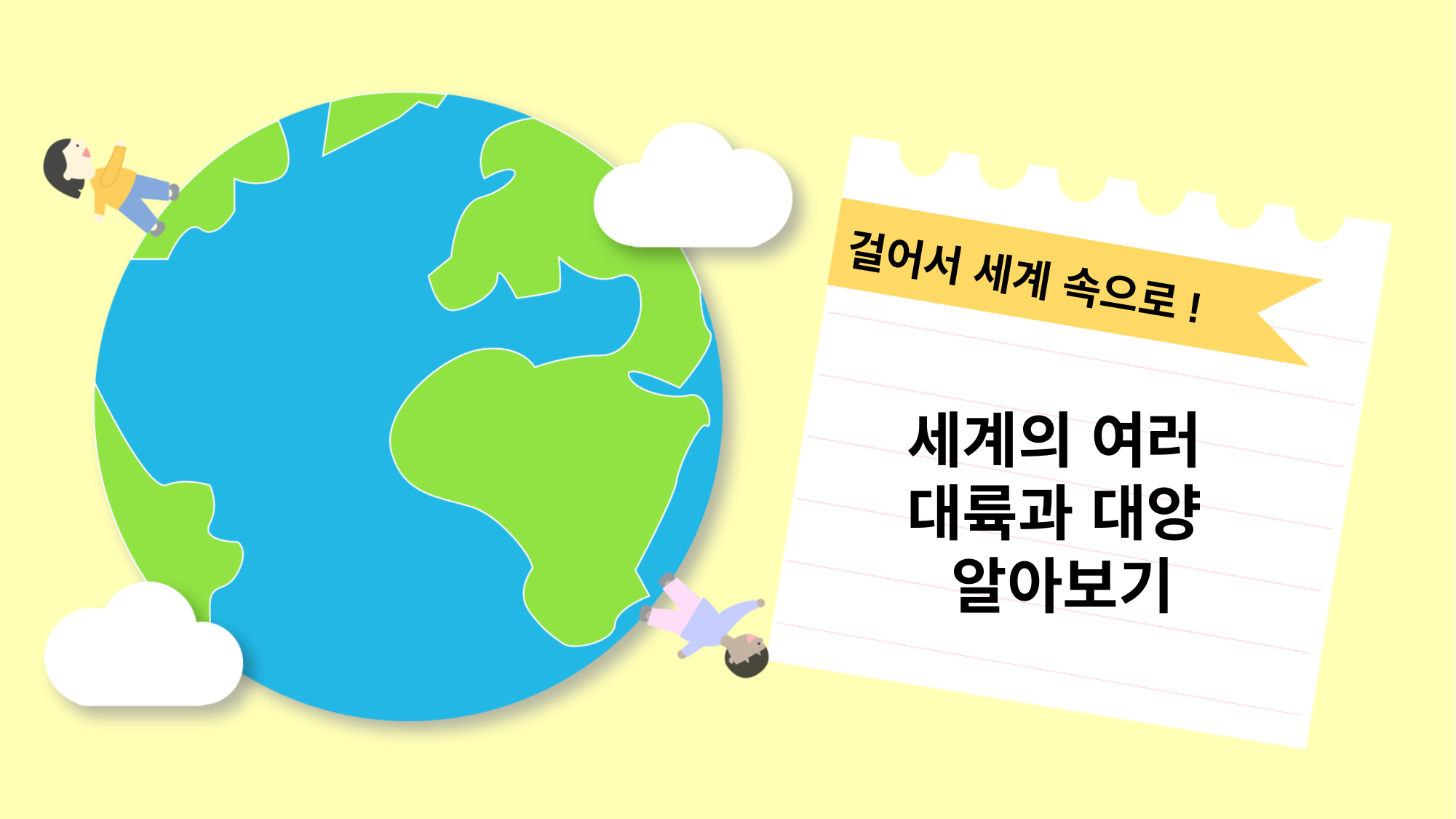

걸어서 세계 속으로!

세계의 여러
대륙과 대양
알아보기